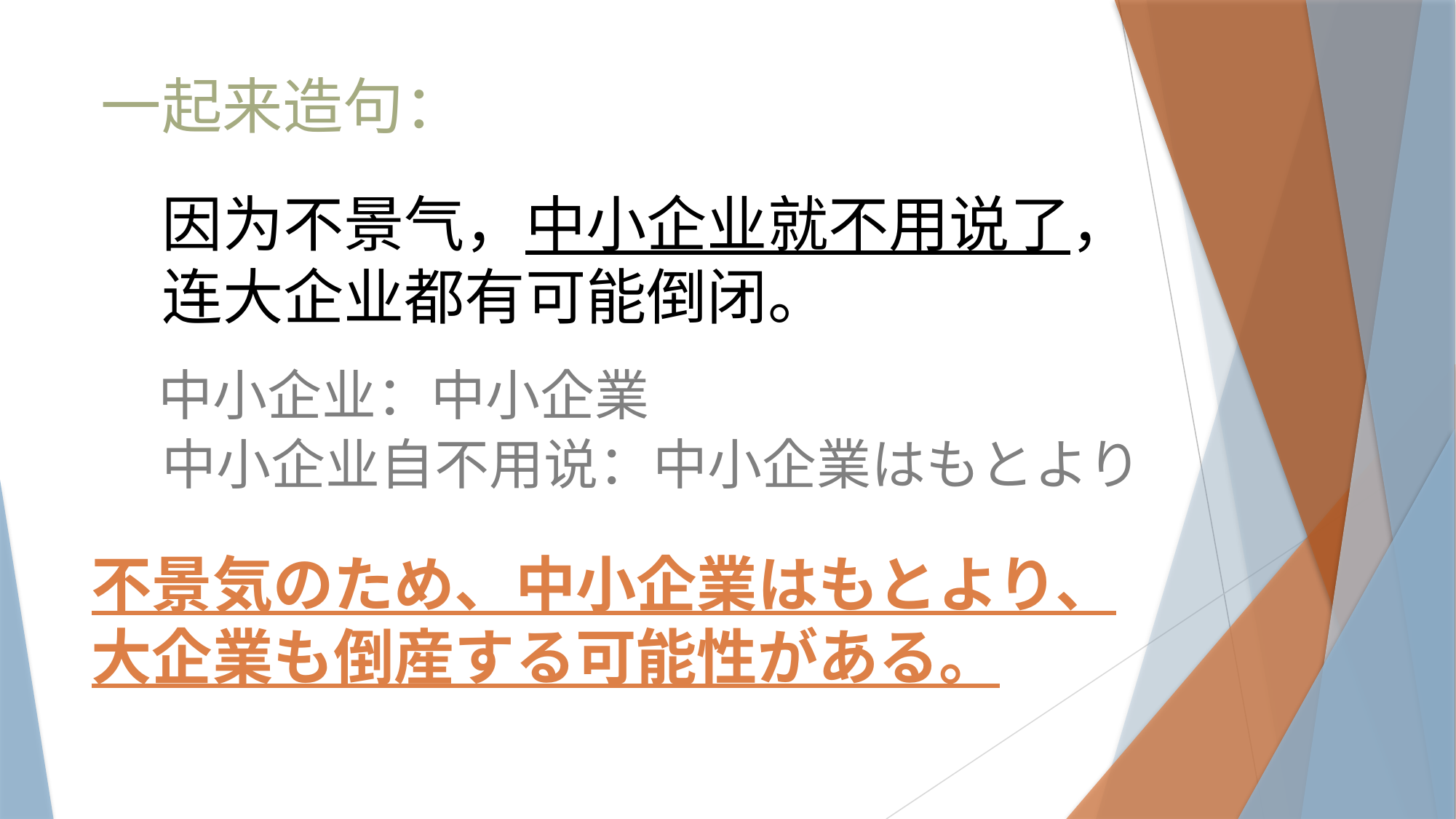

一起来造句：
因为不景气，中小企业就不用说了，
连大企业都有可能倒闭。
中小企业：中小企業
中小企业自不用说：中小企業はもとより
不景気のため、中小企業はもとより、
大企業も倒産する可能性がある。